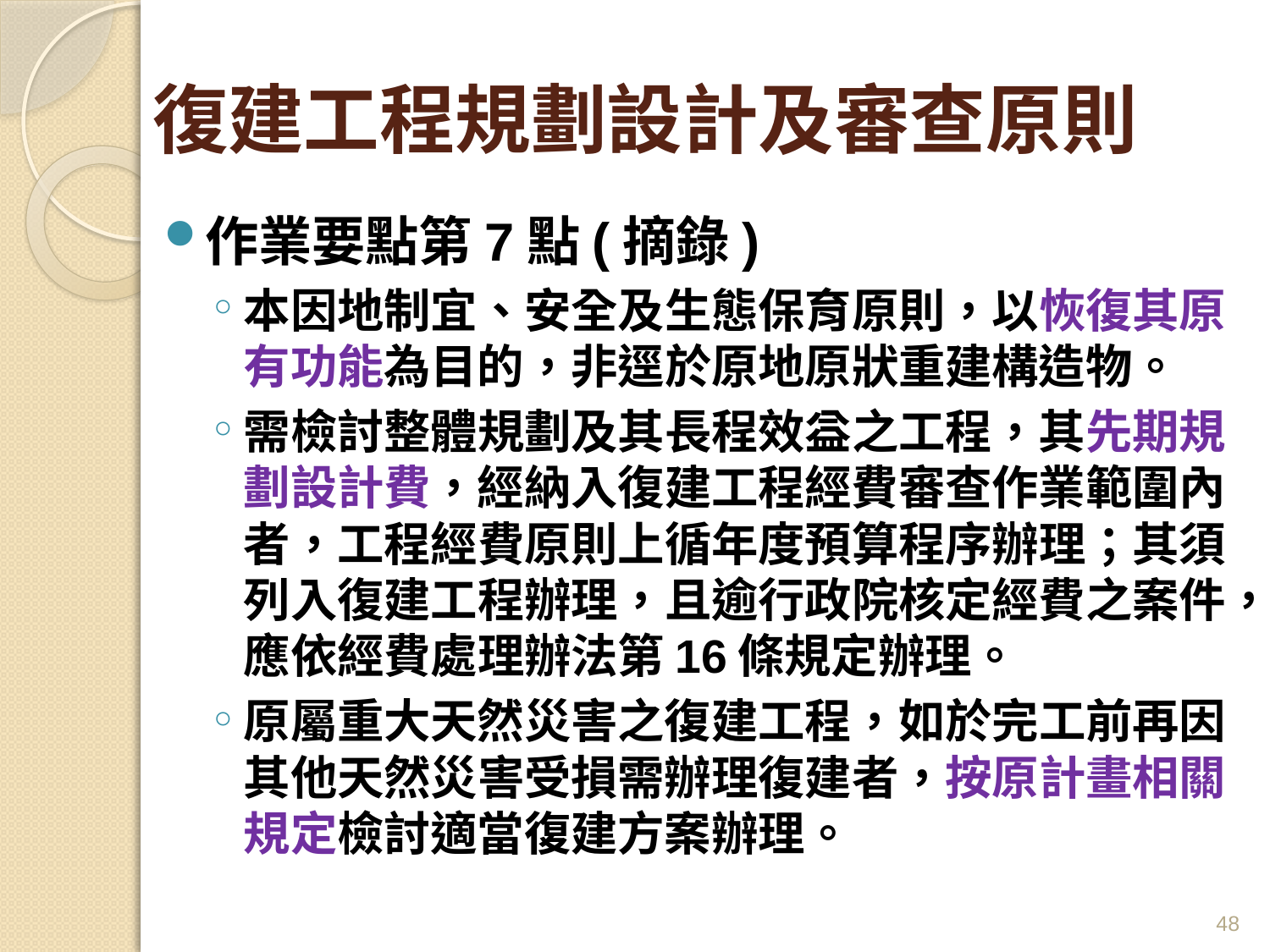

# 復建工程規劃設計及審查原則
作業要點第7點(摘錄)
本因地制宜、安全及生態保育原則，以恢復其原有功能為目的，非逕於原地原狀重建構造物。
需檢討整體規劃及其長程效益之工程，其先期規劃設計費，經納入復建工程經費審查作業範圍內者，工程經費原則上循年度預算程序辦理；其須列入復建工程辦理，且逾行政院核定經費之案件，應依經費處理辦法第16條規定辦理。
原屬重大天然災害之復建工程，如於完工前再因其他天然災害受損需辦理復建者，按原計畫相關規定檢討適當復建方案辦理。

48